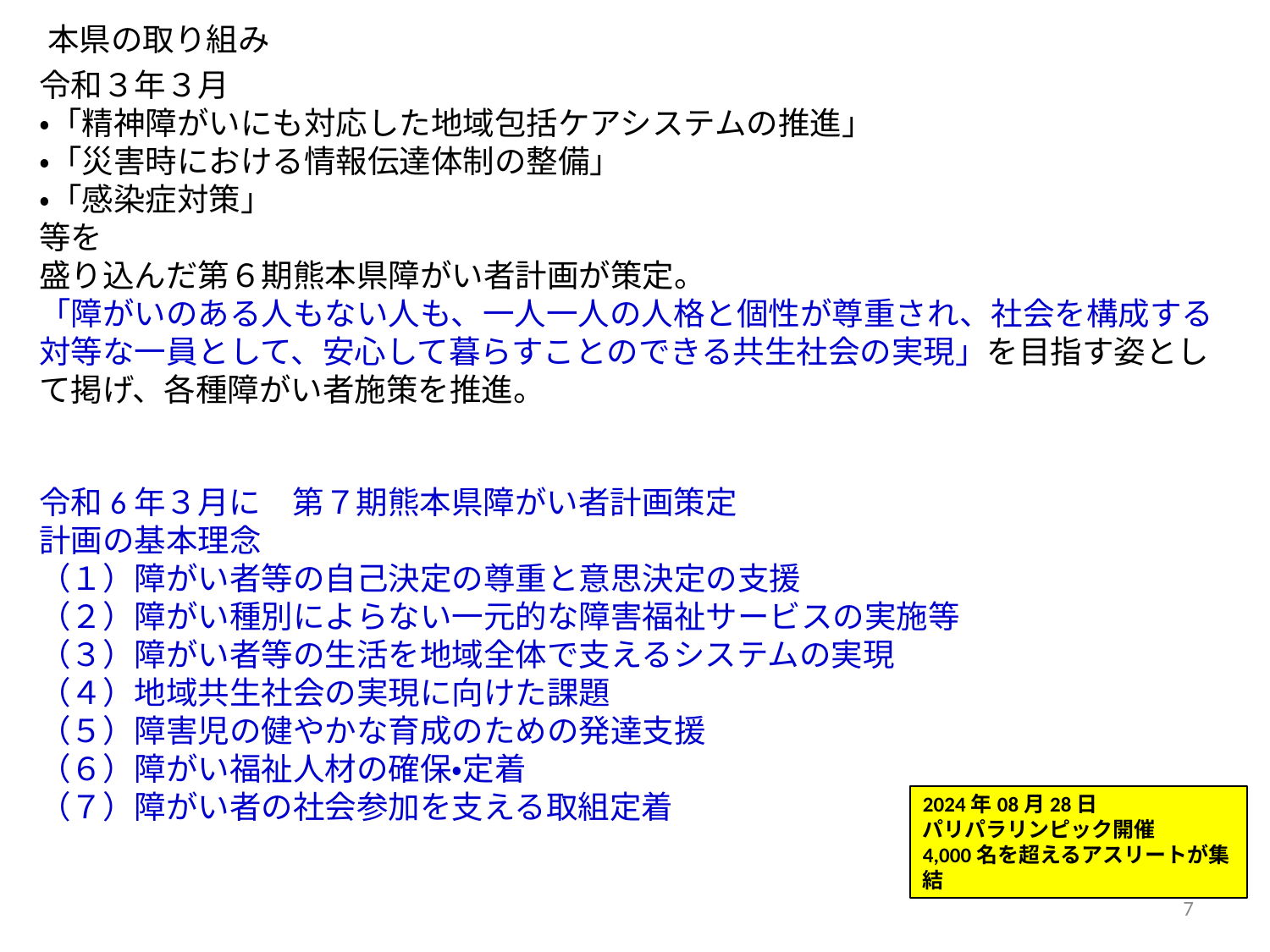

本県の取り組み
令和３年３月
・「精神障がいにも対応した地域包括ケアシステムの推進」
・「災害時における情報伝達体制の整備」
・「感染症対策」
等を
盛り込んだ第６期熊本県障がい者計画が策定。
「障がいのある人もない人も、一人一人の人格と個性が尊重され、社会を構成する対等な一員として、安心して暮らすことのできる共生社会の実現」を目指す姿として掲げ、各種障がい者施策を推進。
令和6年３月に　第７期熊本県障がい者計画策定
計画の基本理念
（１）障がい者等の自己決定の尊重と意思決定の支援
（２）障がい種別によらない一元的な障害福祉サービスの実施等
（３）障がい者等の生活を地域全体で支えるシステムの実現
（４）地域共生社会の実現に向けた課題
（５）障害児の健やかな育成のための発達支援
（６）障がい福祉人材の確保・定着
（７）障がい者の社会参加を支える取組定着

2024年08月28日
パリパラリンピック開催
4,000名を超えるアスリートが集結
7